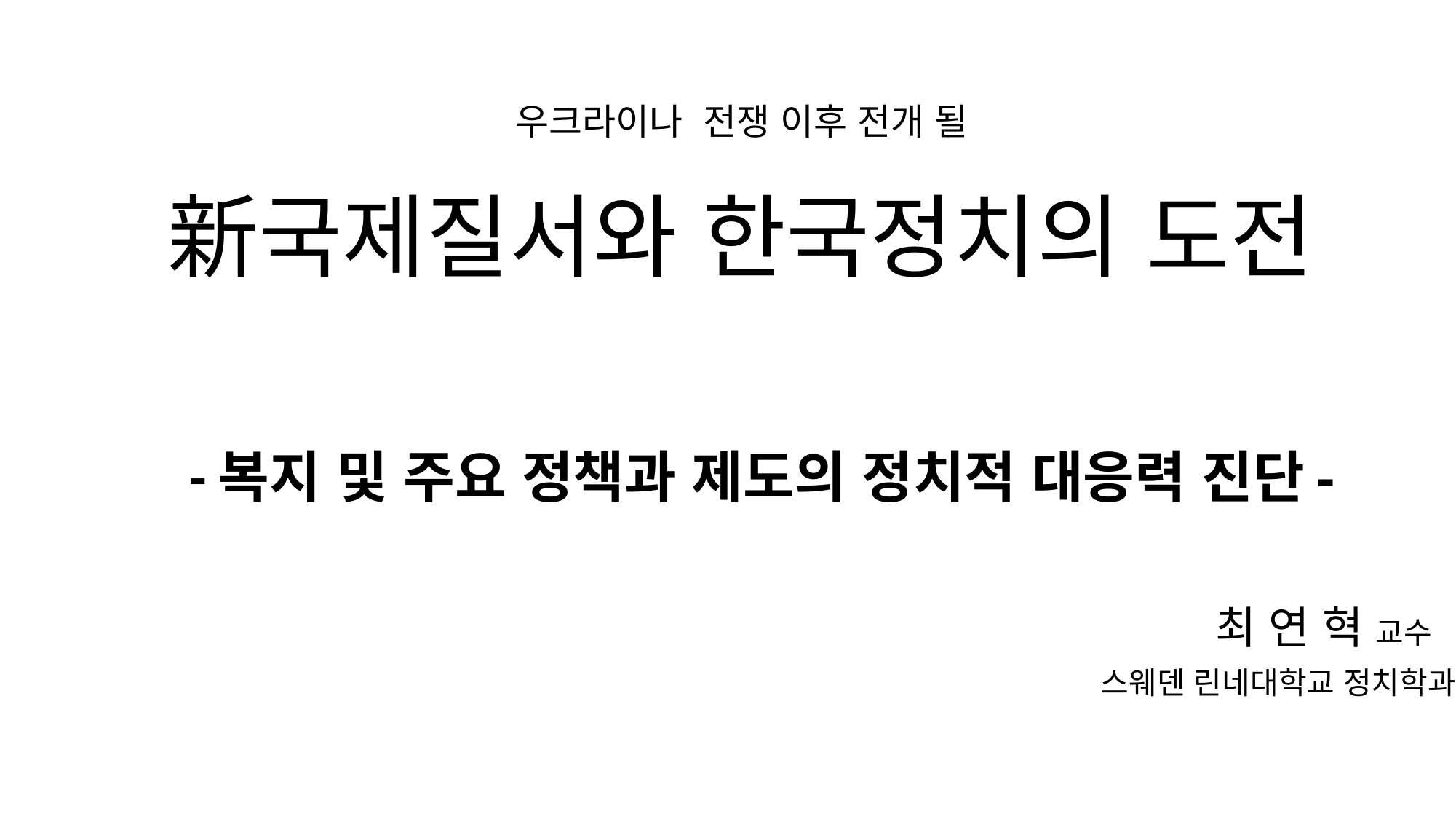

우크라이나  전쟁 이후 전개 될
# 新국제질서와 한국정치의 도전

-복지 및 주요 정책과 제도의 정치적 대응력 진단-

                                                                               최 연 혁 교수
                                                                                                                        스웨덴 린네대학교 정치학과